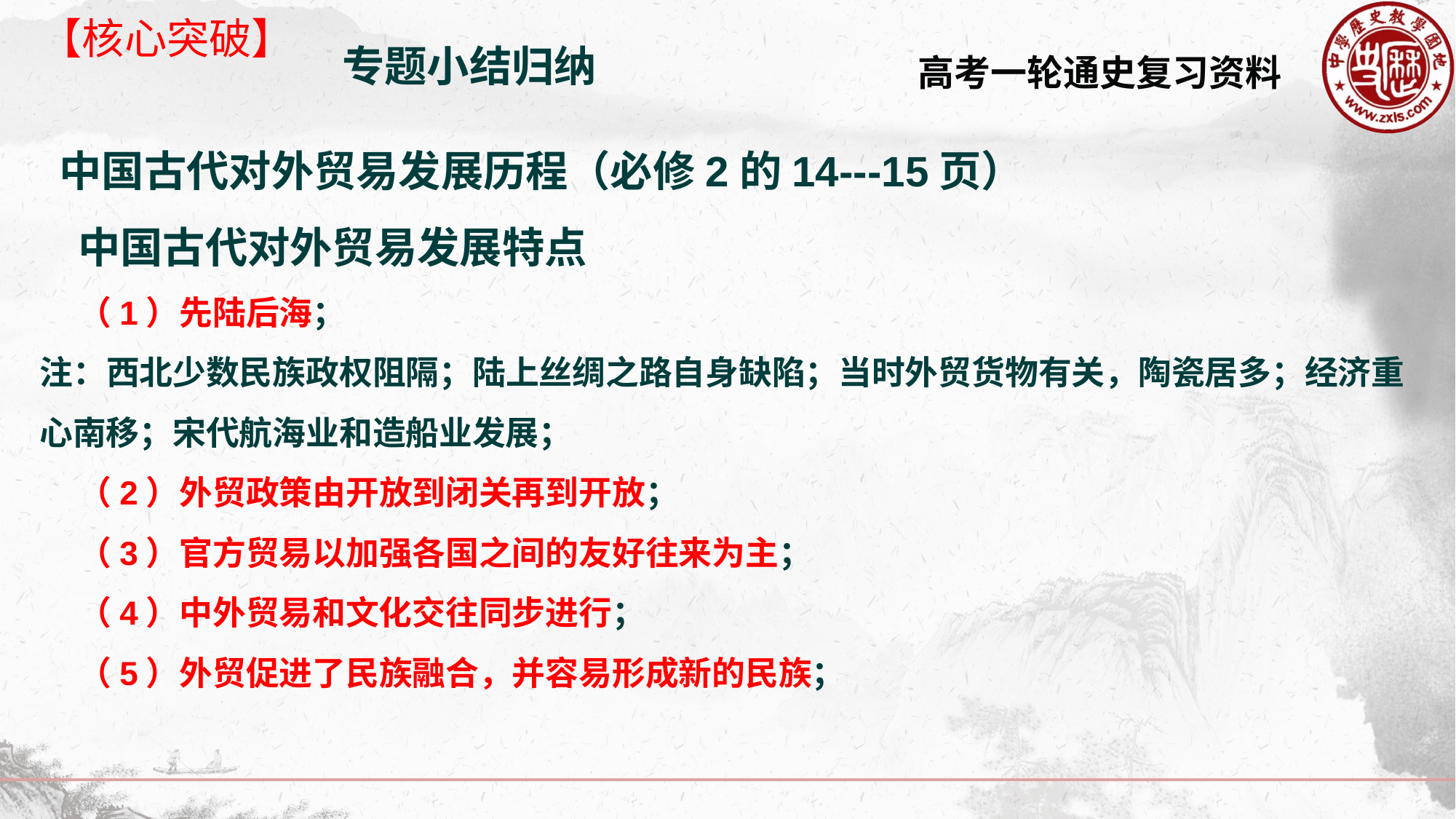

【核心突破】
专题小结归纳
 中国古代对外贸易发展历程（必修2的14---15页）
    中国古代对外贸易发展特点
    （1）先陆后海；
注：西北少数民族政权阻隔；陆上丝绸之路自身缺陷；当时外贸货物有关，陶瓷居多；经济重心南移；宋代航海业和造船业发展；
    （2）外贸政策由开放到闭关再到开放；
    （3）官方贸易以加强各国之间的友好往来为主；
    （4）中外贸易和文化交往同步进行；
    （5）外贸促进了民族融合，并容易形成新的民族；